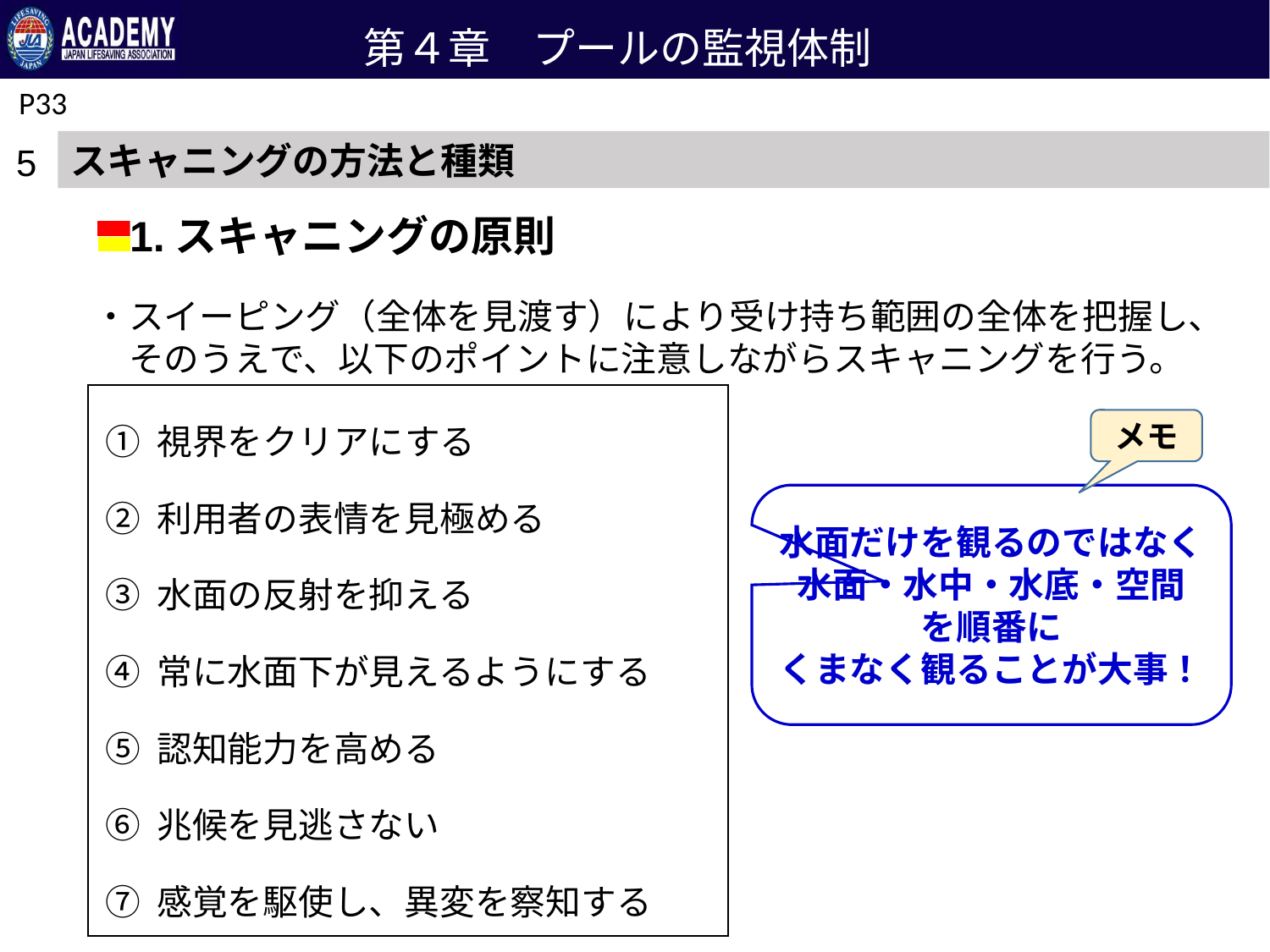

第４章　プールの監視体制
P33
スキャニングの方法と種類
5
1.スキャニングの原則
・スイーピング（全体を見渡す）により受け持ち範囲の全体を把握し、
　そのうえで、以下のポイントに注意しながらスキャニングを行う。
 ① 視界をクリアにする
 ② 利用者の表情を見極める
 ③ 水面の反射を抑える
 ④ 常に水面下が見えるようにする
 ⑤ 認知能力を高める
 ⑥ 兆候を見逃さない
 ⑦ 感覚を駆使し、異変を察知する
メモ
水面だけを観るのではなく
水面・水中・水底・空間
を順番に
くまなく観ることが大事！